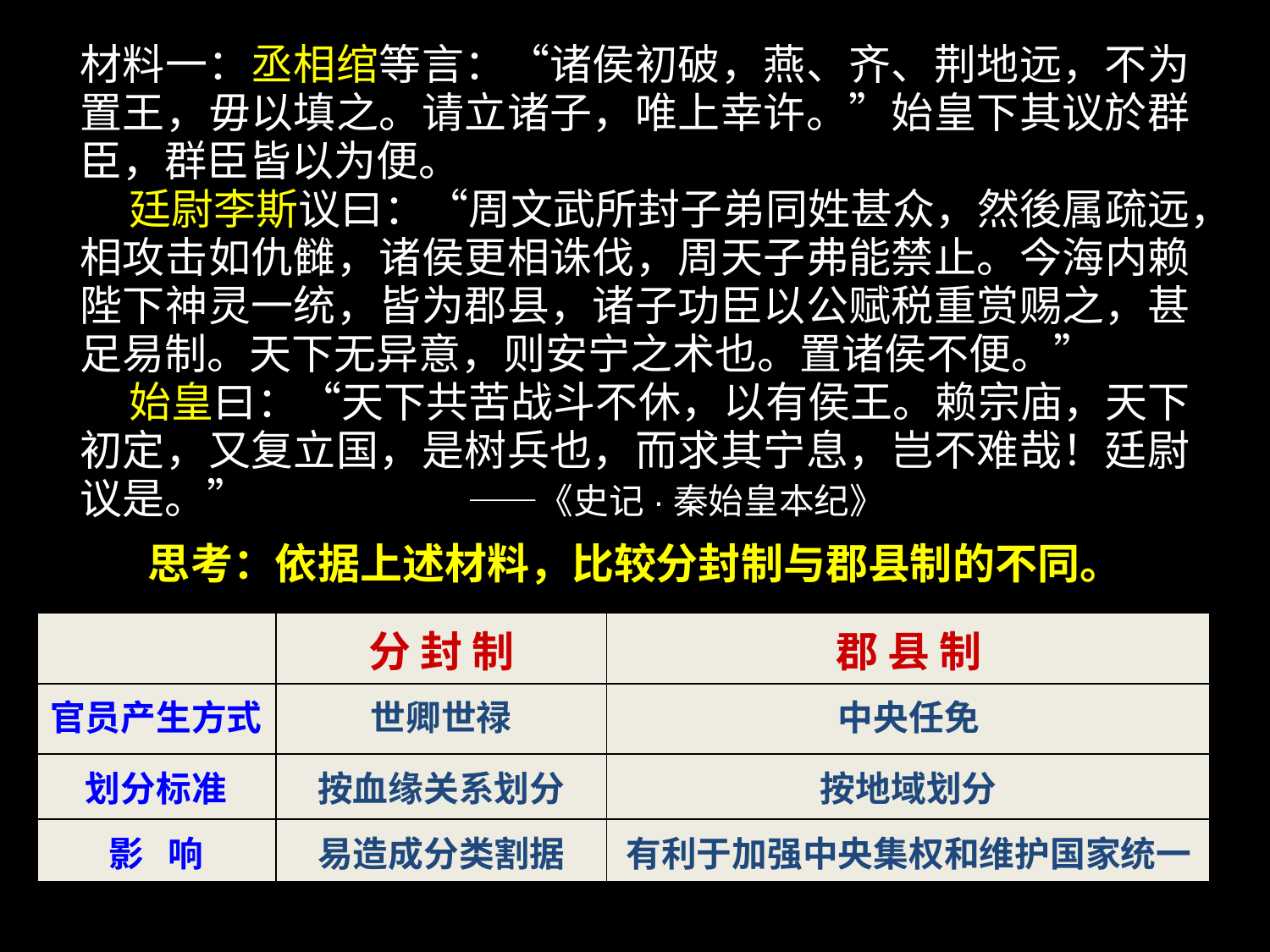

材料一：丞相绾等言：“诸侯初破，燕、齐、荆地远，不为置王，毋以填之。请立诸子，唯上幸许。”始皇下其议於群臣，群臣皆以为便。
    廷尉李斯议曰：“周文武所封子弟同姓甚众，然後属疏远，相攻击如仇雠，诸侯更相诛伐，周天子弗能禁止。今海内赖陛下神灵一统，皆为郡县，诸子功臣以公赋税重赏赐之，甚足易制。天下无异意，则安宁之术也。置诸侯不便。”
    始皇曰：“天下共苦战斗不休，以有侯王。赖宗庙，天下初定，又复立国，是树兵也，而求其宁息，岂不难哉！廷尉议是。”                              ——《史记·秦始皇本纪》

思考：依据上述材料，比较分封制与郡县制的不同。
|  | 分 封 制 | 郡 县 制 |
| --- | --- | --- |
| 官员产生方式 | 世卿世禄 | 中央任免 |
| 划分标准 | 按血缘关系划分 | 按地域划分 |
| 影 响 | 易造成分类割据 | 有利于加强中央集权和维护国家统一 |